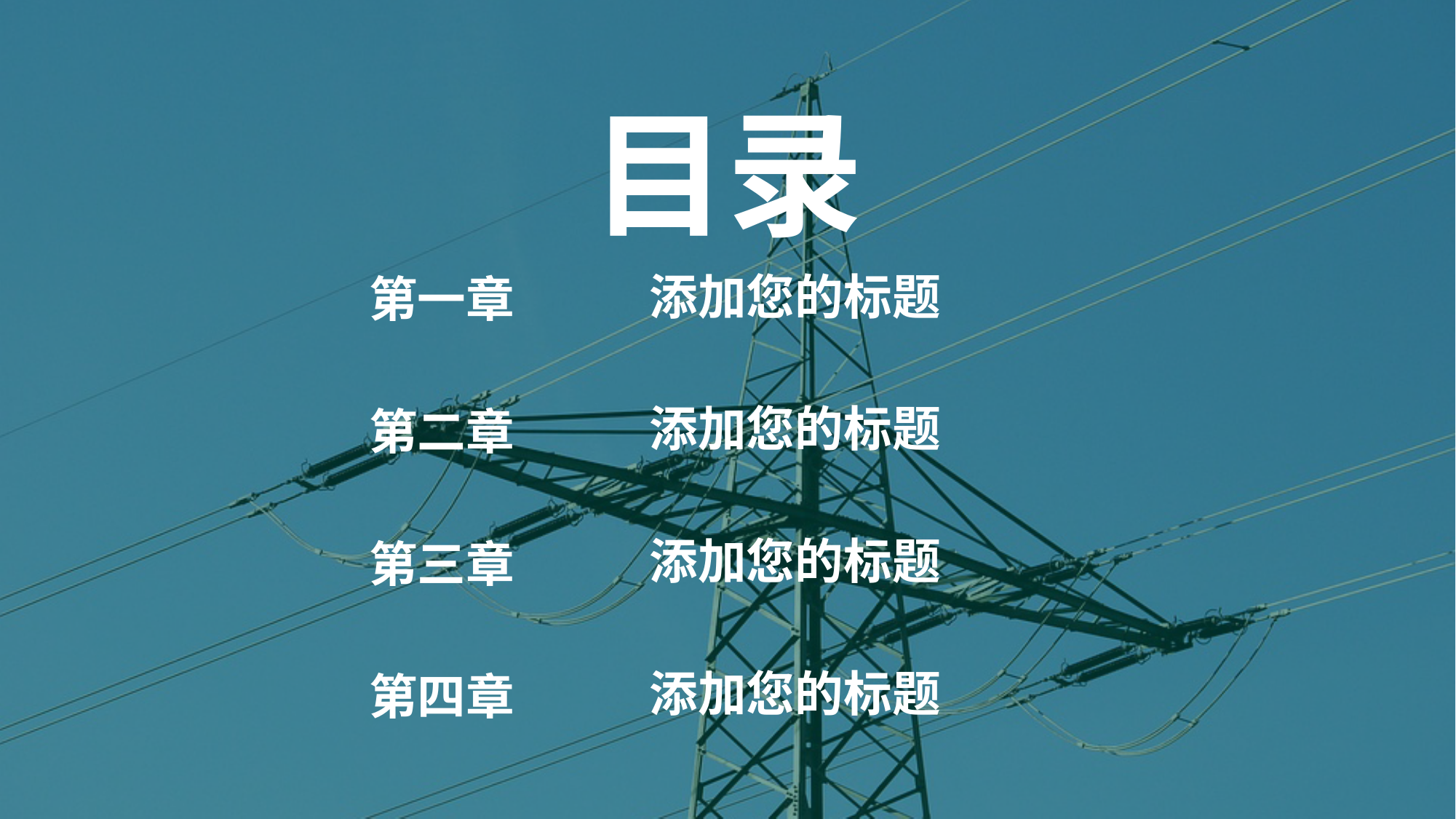

目录
添加您的标题
第一章
添加您的标题
第二章
添加您的标题
第三章
添加您的标题
第四章